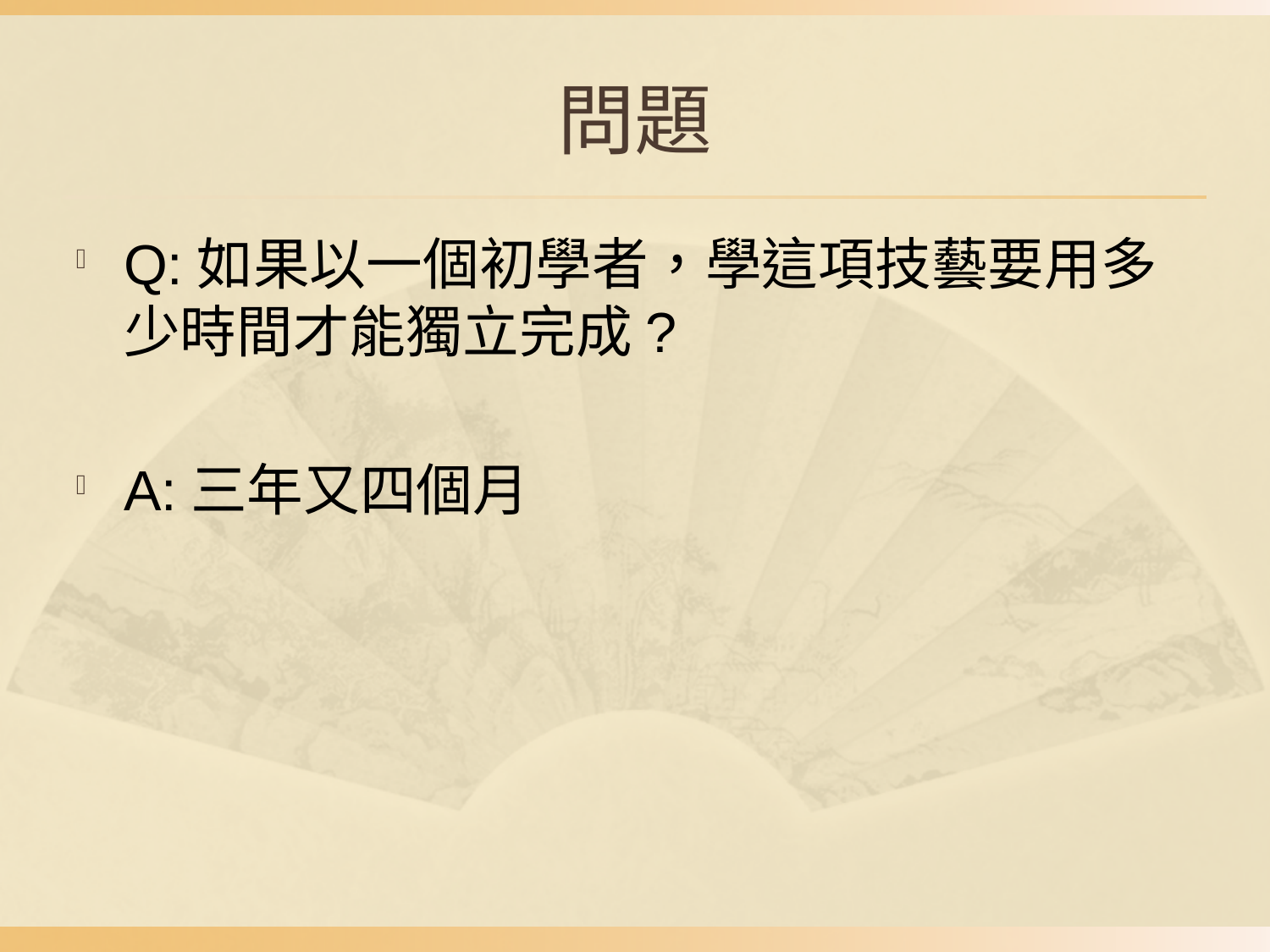

# 問題
Q:如果以一個初學者，學這項技藝要用多少時間才能獨立完成?

A:三年又四個月